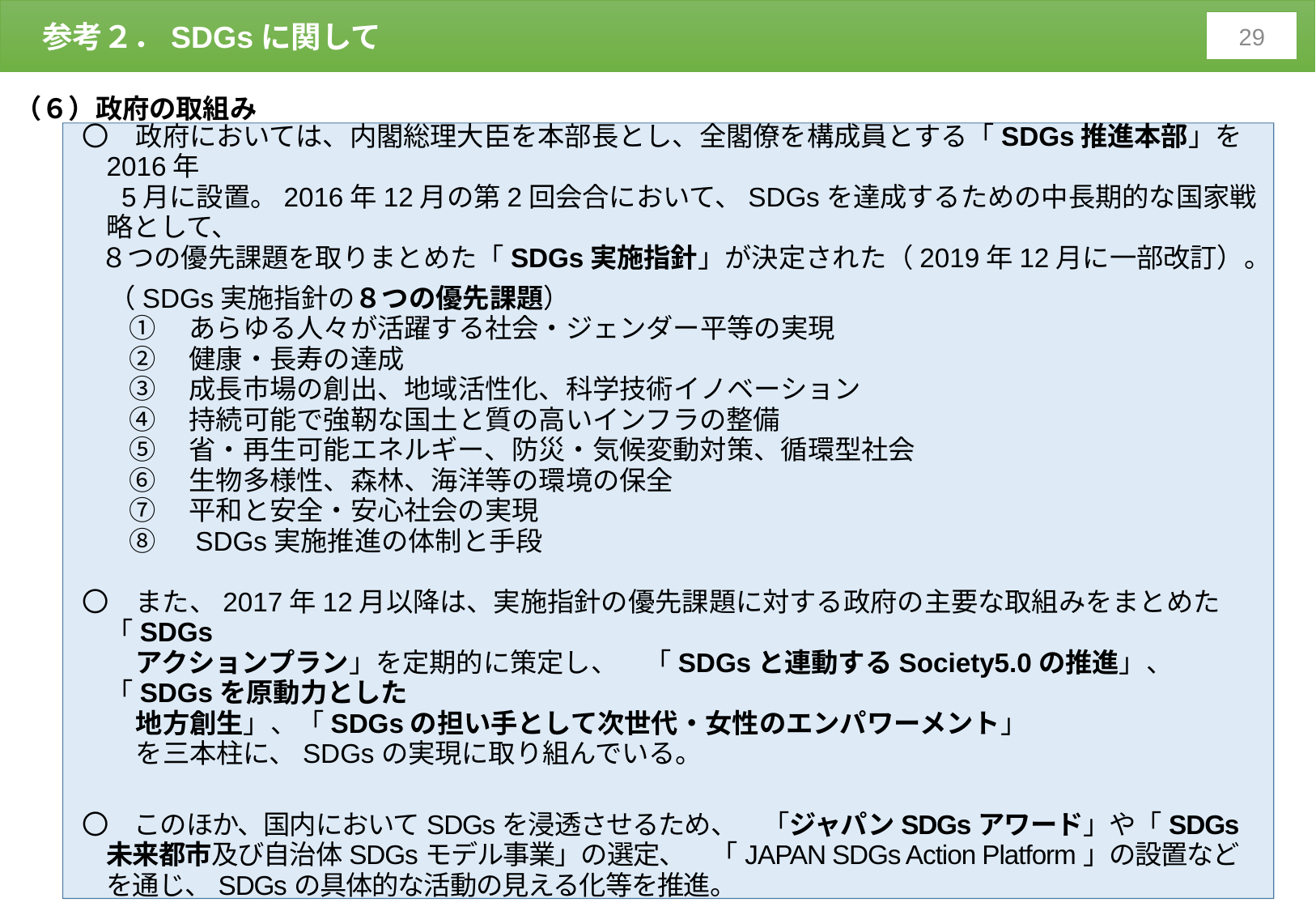

参考２．SDGsに関して
29
（６）政府の取組み
〇　政府においては、内閣総理大臣を本部長とし、全閣僚を構成員とする「SDGs推進本部」を2016年
　 5月に設置。2016年12月の第2回会合において、SDGsを達成するための中長期的な国家戦略として、
  ８つの優先課題を取りまとめた「SDGs実施指針」が決定された（2019年12月に一部改訂）。
　（SDGs実施指針の８つの優先課題）
①　あらゆる人々が活躍する社会・ジェンダー平等の実現
②　健康・長寿の達成
③　成長市場の創出、地域活性化、科学技術イノベーション
④　持続可能で強靭な国土と質の高いインフラの整備
⑤　省・再生可能エネルギー、防災・気候変動対策、循環型社会
⑥　生物多様性、森林、海洋等の環境の保全
⑦　平和と安全・安心社会の実現
⑧　SDGs実施推進の体制と手段
〇　また、2017年12月以降は、実施指針の優先課題に対する政府の主要な取組みをまとめた「SDGs
　　アクションプラン」を定期的に策定し、　「SDGsと連動するSociety5.0の推進」、「SDGsを原動力とした
　　地方創生」、「SDGsの担い手として次世代・女性のエンパワーメント」
　　を三本柱に、SDGsの実現に取り組んでいる。

〇　このほか、国内においてSDGsを浸透させるため、　「ジャパンSDGsアワード」や「SDGs未来都市及び自治体SDGsモデル事業」の選定、　「JAPAN SDGs Action Platform」の設置などを通じ、SDGsの具体的な活動の見える化等を推進。